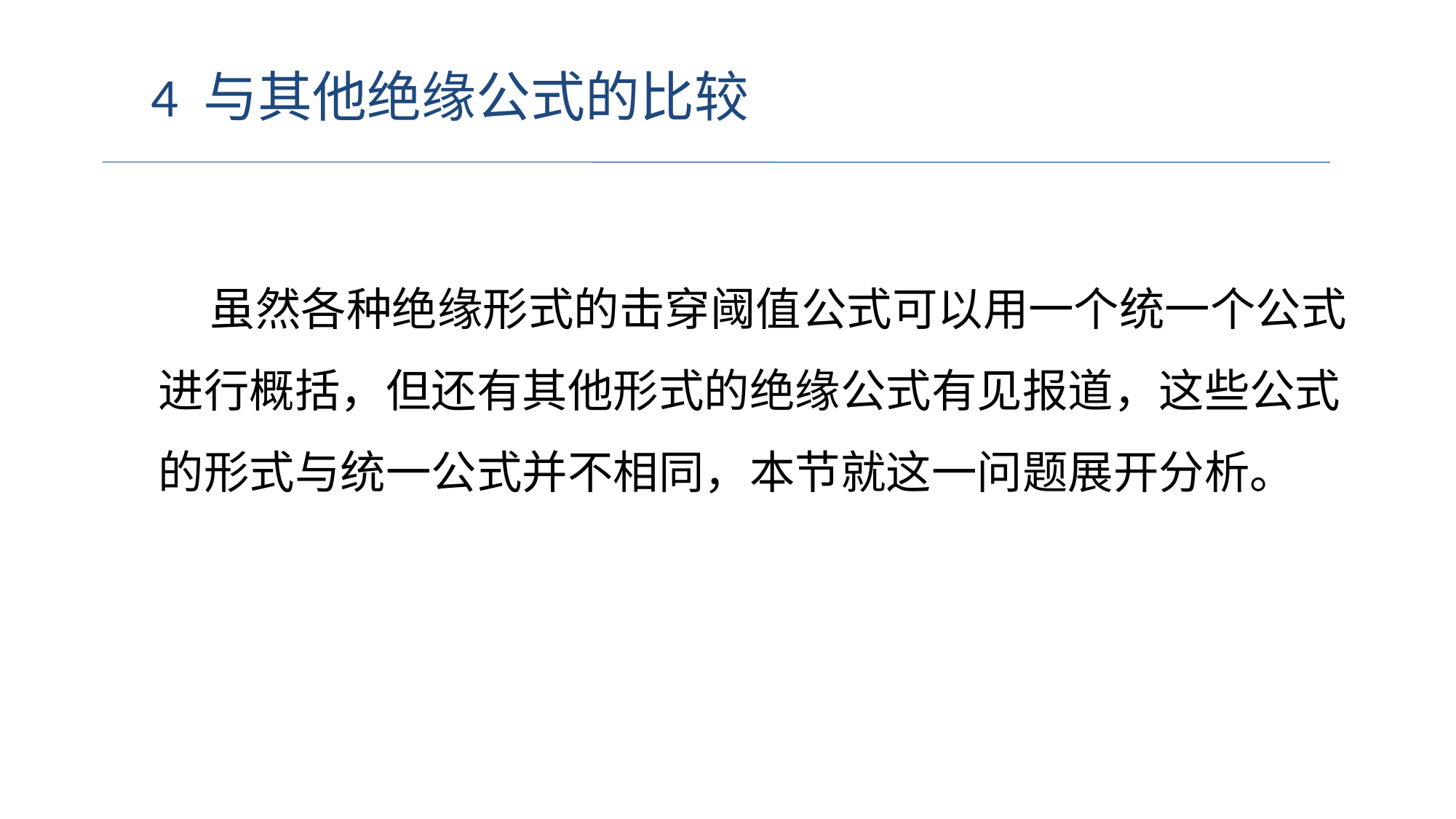

4 与其他绝缘公式的比较

    虽然各种绝缘形式的击穿阈值公式可以用一个统一个公式进行概括，但还有其他形式的绝缘公式有见报道，这些公式的形式与统一公式并不相同，本节就这一问题展开分析。